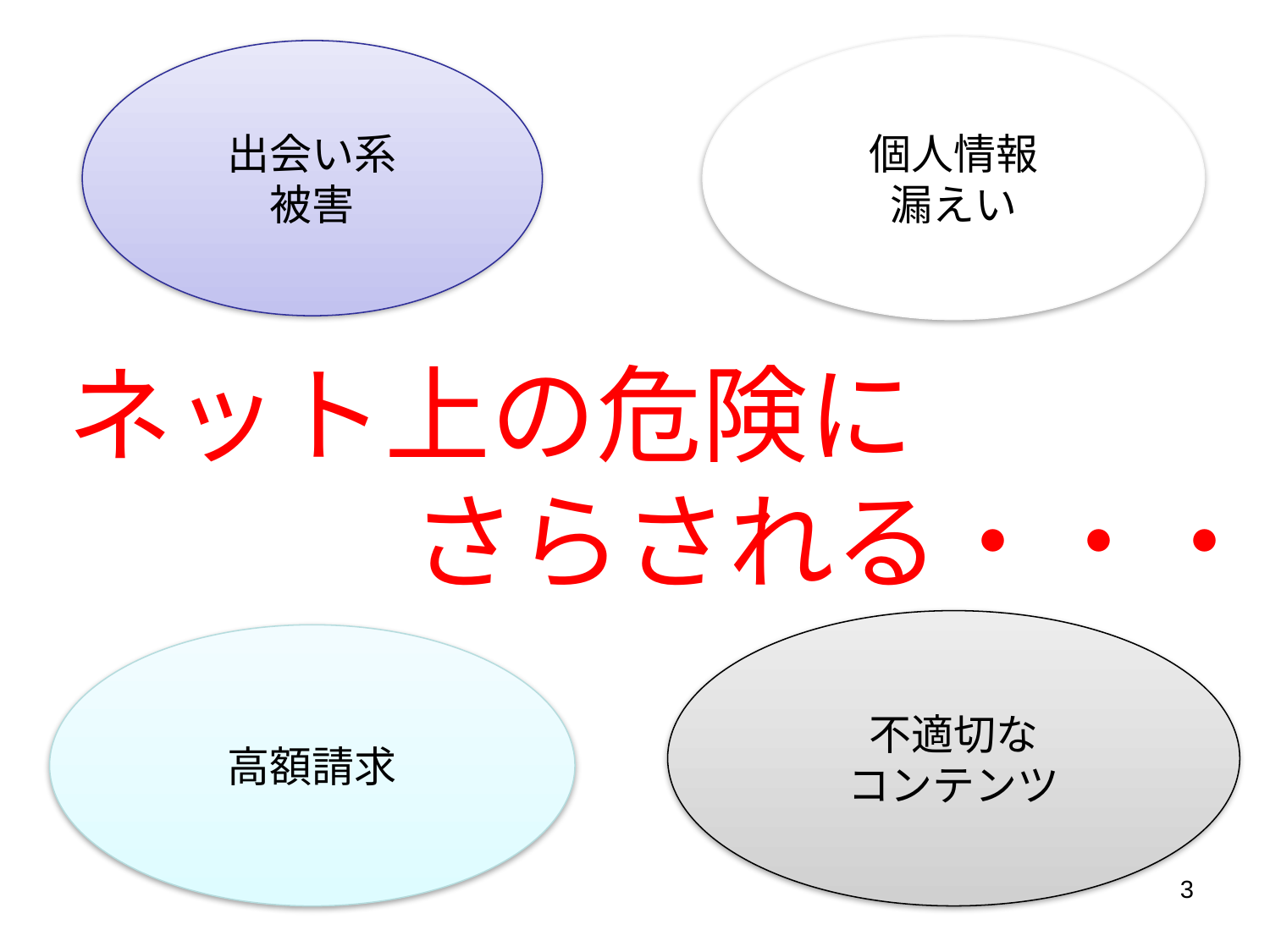

個人情報
漏えい
出会い系
被害
ネット上の危険に
さらされる・・・
不適切な
コンテンツ
高額請求
3